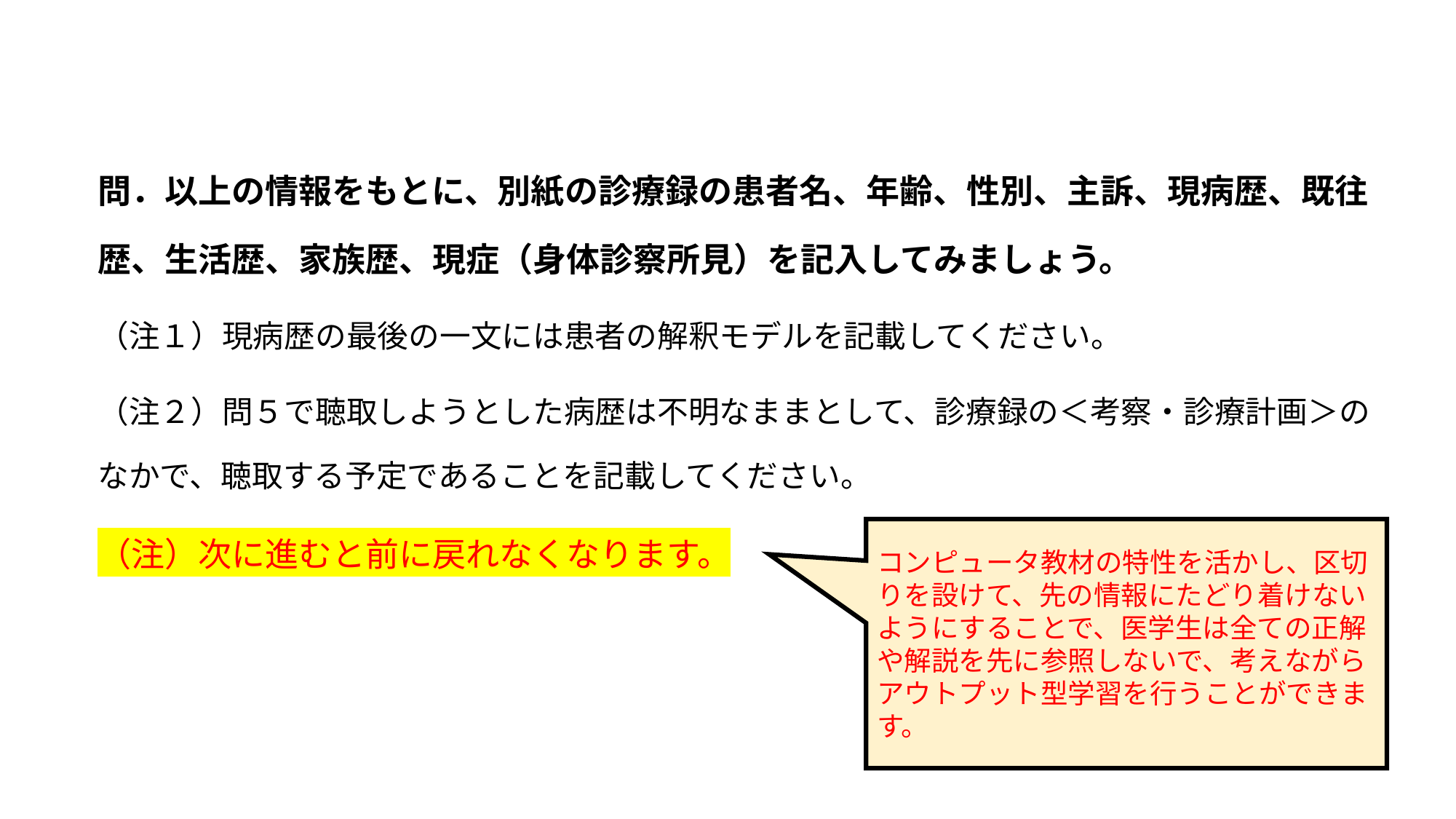

問．以上の情報をもとに、別紙の診療録の患者名、年齢、性別、主訴、現病歴、既往歴、生活歴、家族歴、現症（身体診察所見）を記入してみましょう。
（注１）現病歴の最後の一文には患者の解釈モデルを記載してください。
（注２）問５で聴取しようとした病歴は不明なままとして、診療録の＜考察・診療計画＞のなかで、聴取する予定であることを記載してください。
（注）次に進むと前に戻れなくなります。
コンピュータ教材の特性を活かし、区切りを設けて、先の情報にたどり着けないようにすることで、医学生は全ての正解や解説を先に参照しないで、考えながらアウトプット型学習を行うことができます。